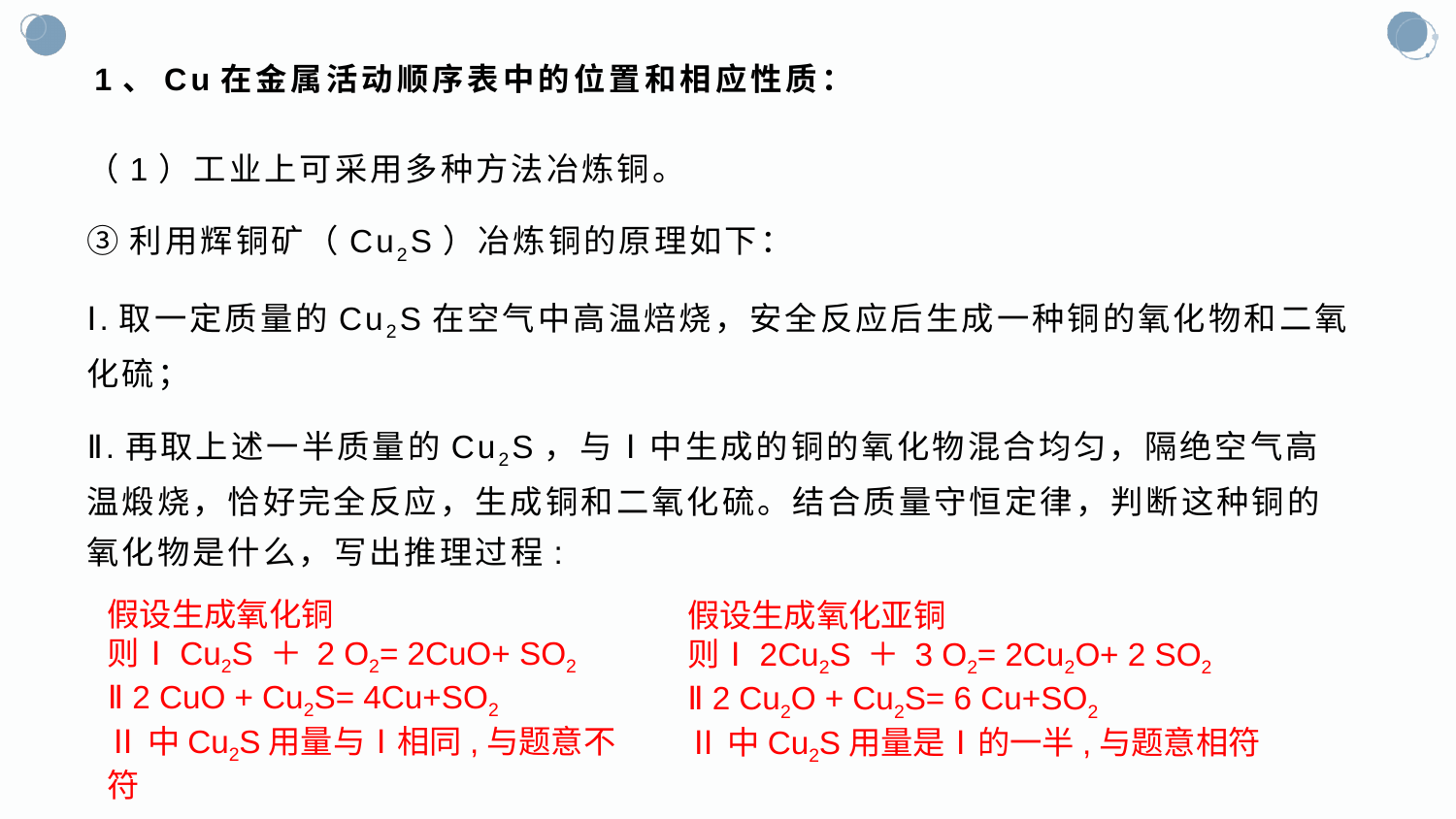

# 1、Cu在金属活动顺序表中的位置和相应性质：
（1）工业上可采用多种方法冶炼铜。
③利用辉铜矿（Cu2S）冶炼铜的原理如下：
Ⅰ.取一定质量的Cu2S在空气中高温焙烧，安全反应后生成一种铜的氧化物和二氧化硫；
Ⅱ.再取上述一半质量的Cu2S，与Ⅰ中生成的铜的氧化物混合均匀，隔绝空气高温煅烧，恰好完全反应，生成铜和二氧化硫。结合质量守恒定律，判断这种铜的氧化物是什么，写出推理过程:
假设生成氧化铜则ⅠCu2S ＋ 2 O2= 2CuO+ SO2
Ⅱ 2 CuO + Cu2S= 4Cu+SO2
Ⅱ中Cu2S用量与Ⅰ相同,与题意不符
假设生成氧化亚铜则Ⅰ2Cu2S ＋ 3 O2= 2Cu2O+ 2 SO2
Ⅱ 2 Cu2O + Cu2S= 6 Cu+SO2
Ⅱ中Cu2S用量是Ⅰ的一半,与题意相符